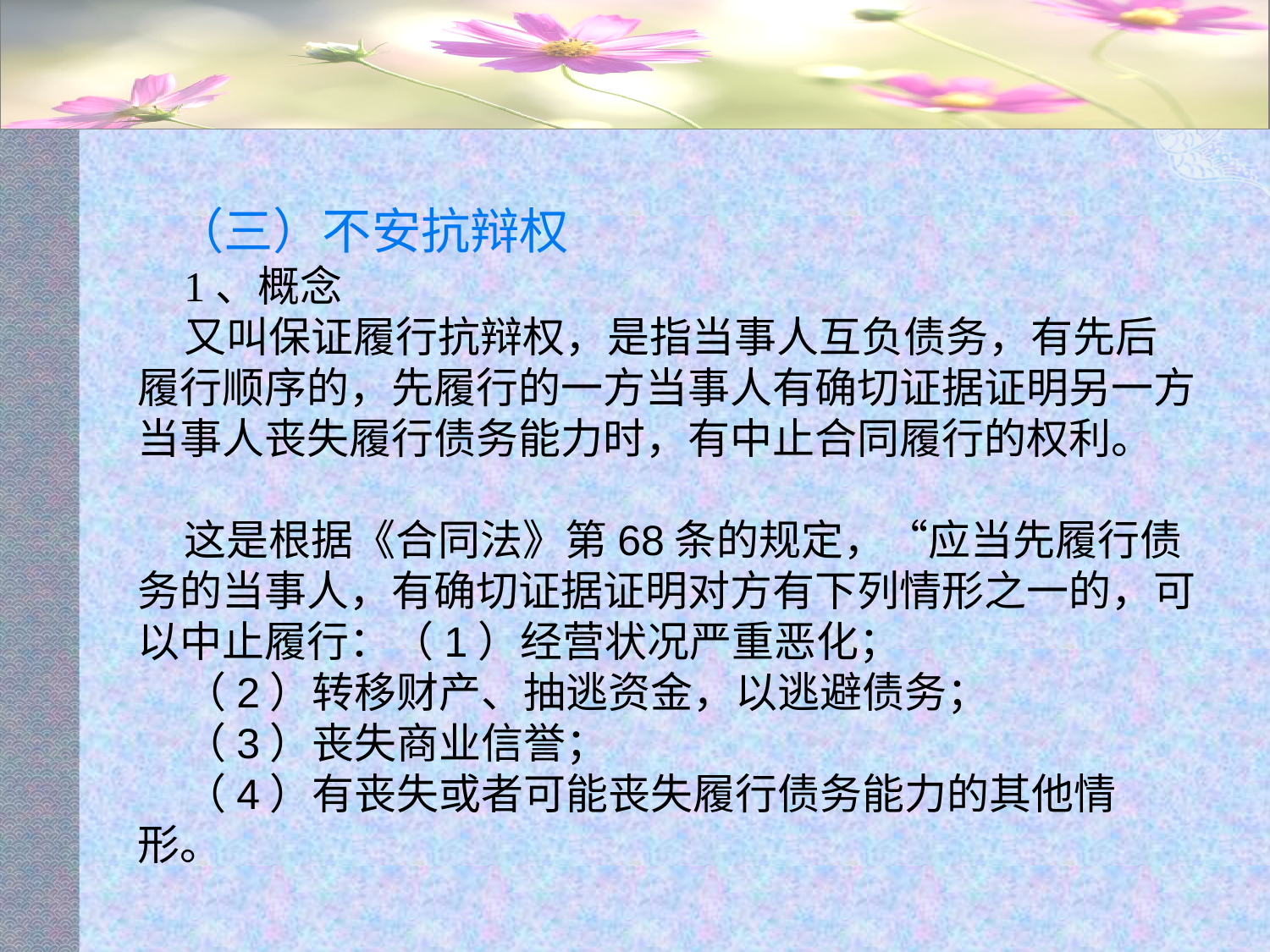

#
（三）不安抗辩权
1、概念
又叫保证履行抗辩权，是指当事人互负债务，有先后履行顺序的，先履行的一方当事人有确切证据证明另一方当事人丧失履行债务能力时，有中止合同履行的权利。

这是根据《合同法》第68条的规定，“应当先履行债务的当事人，有确切证据证明对方有下列情形之一的，可以中止履行：（1）经营状况严重恶化；
（2）转移财产、抽逃资金，以逃避债务；
（3）丧失商业信誉；
（4）有丧失或者可能丧失履行债务能力的其他情形。